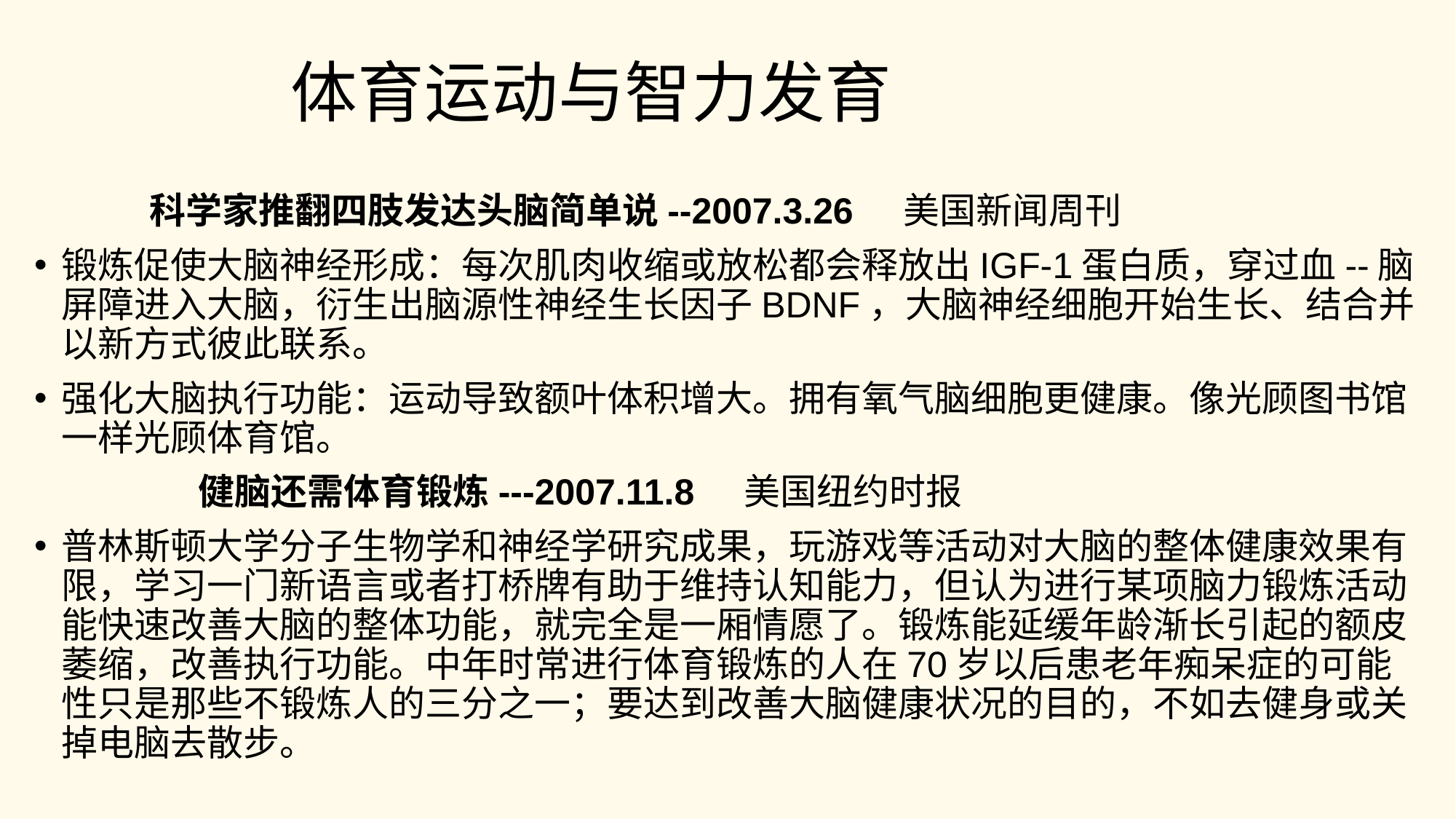

# 体育运动与智力发育

             科学家推翻四肢发达头脑简单说--2007.3.26    美国新闻周刊
锻炼促使大脑神经形成：每次肌肉收缩或放松都会释放出IGF-1蛋白质，穿过血--脑屏障进入大脑，衍生出脑源性神经生长因子BDNF，大脑神经细胞开始生长、结合并以新方式彼此联系。
强化大脑执行功能：运动导致额叶体积增大。拥有氧气脑细胞更健康。像光顾图书馆一样光顾体育馆。
                   健脑还需体育锻炼---2007.11.8    美国纽约时报
普林斯顿大学分子生物学和神经学研究成果，玩游戏等活动对大脑的整体健康效果有限，学习一门新语言或者打桥牌有助于维持认知能力，但认为进行某项脑力锻炼活动能快速改善大脑的整体功能，就完全是一厢情愿了。锻炼能延缓年龄渐长引起的额皮萎缩，改善执行功能。中年时常进行体育锻炼的人在70岁以后患老年痴呆症的可能性只是那些不锻炼人的三分之一；要达到改善大脑健康状况的目的，不如去健身或关掉电脑去散步。